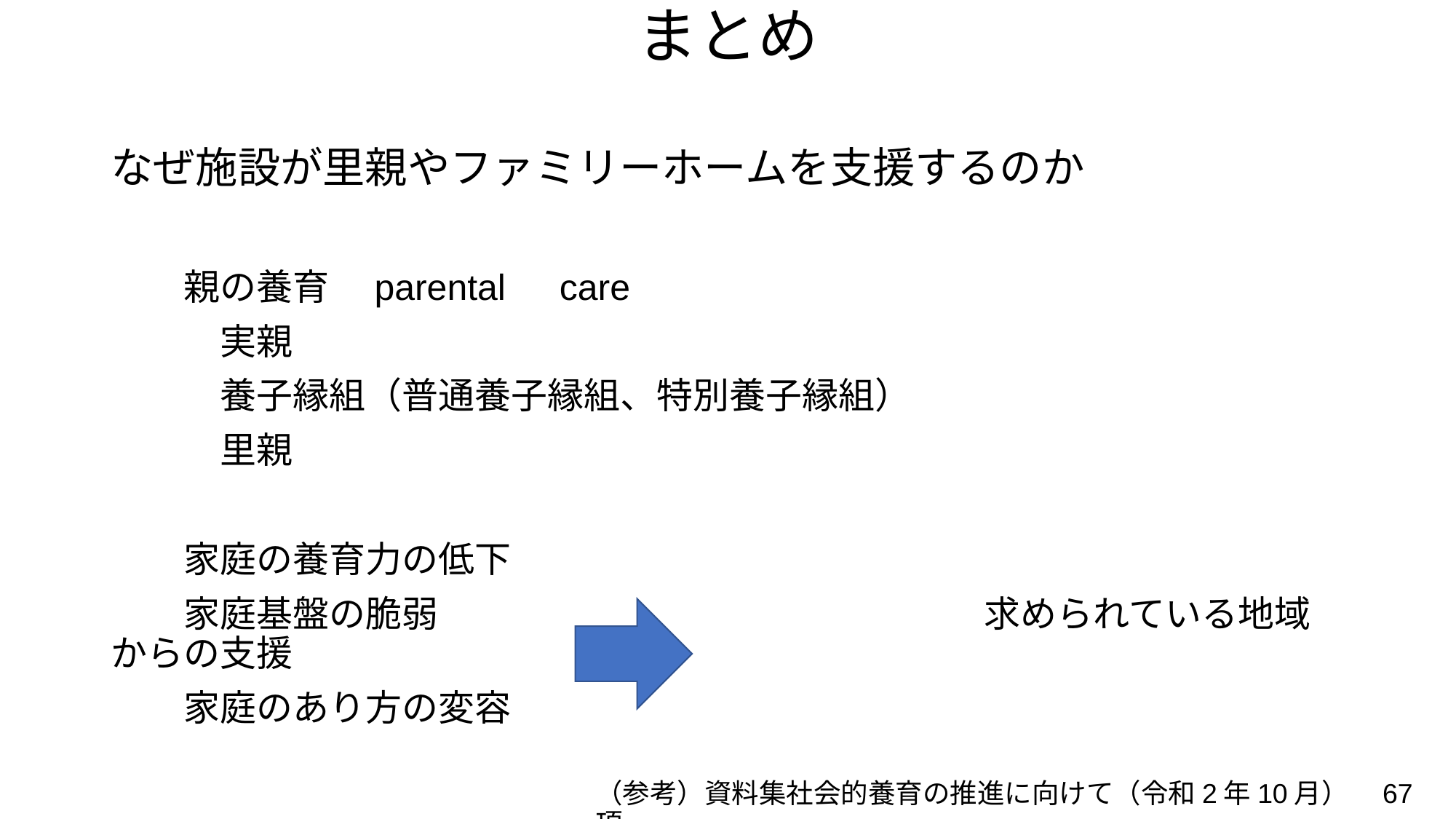

# まとめ
なぜ施設が里親やファミリーホームを支援するのか

　　親の養育　parental　care
　　　実親
　　　養子縁組（普通養子縁組、特別養子縁組）
　　　里親

　　家庭の養育力の低下
　　家庭基盤の脆弱　　　　　　　　　　　　　　　求められている地域からの支援
　　家庭のあり方の変容

（参考）資料集社会的養育の推進に向けて（令和2年10月）　67項